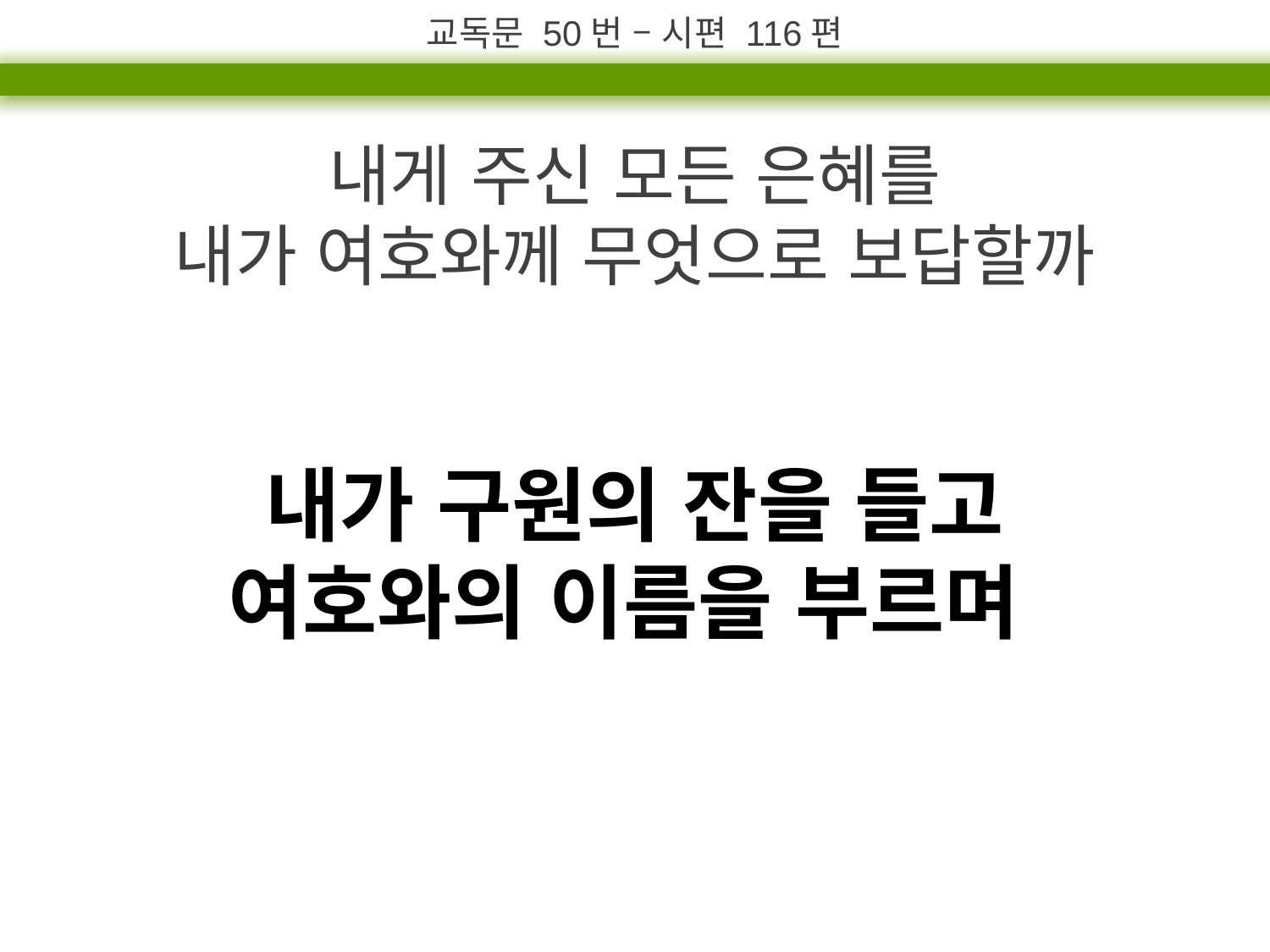

교독문 50번 – 시편 116편

내게 주신 모든 은혜를
내가 여호와께 무엇으로 보답할까
내가 구원의 잔을 들고
여호와의 이름을 부르며